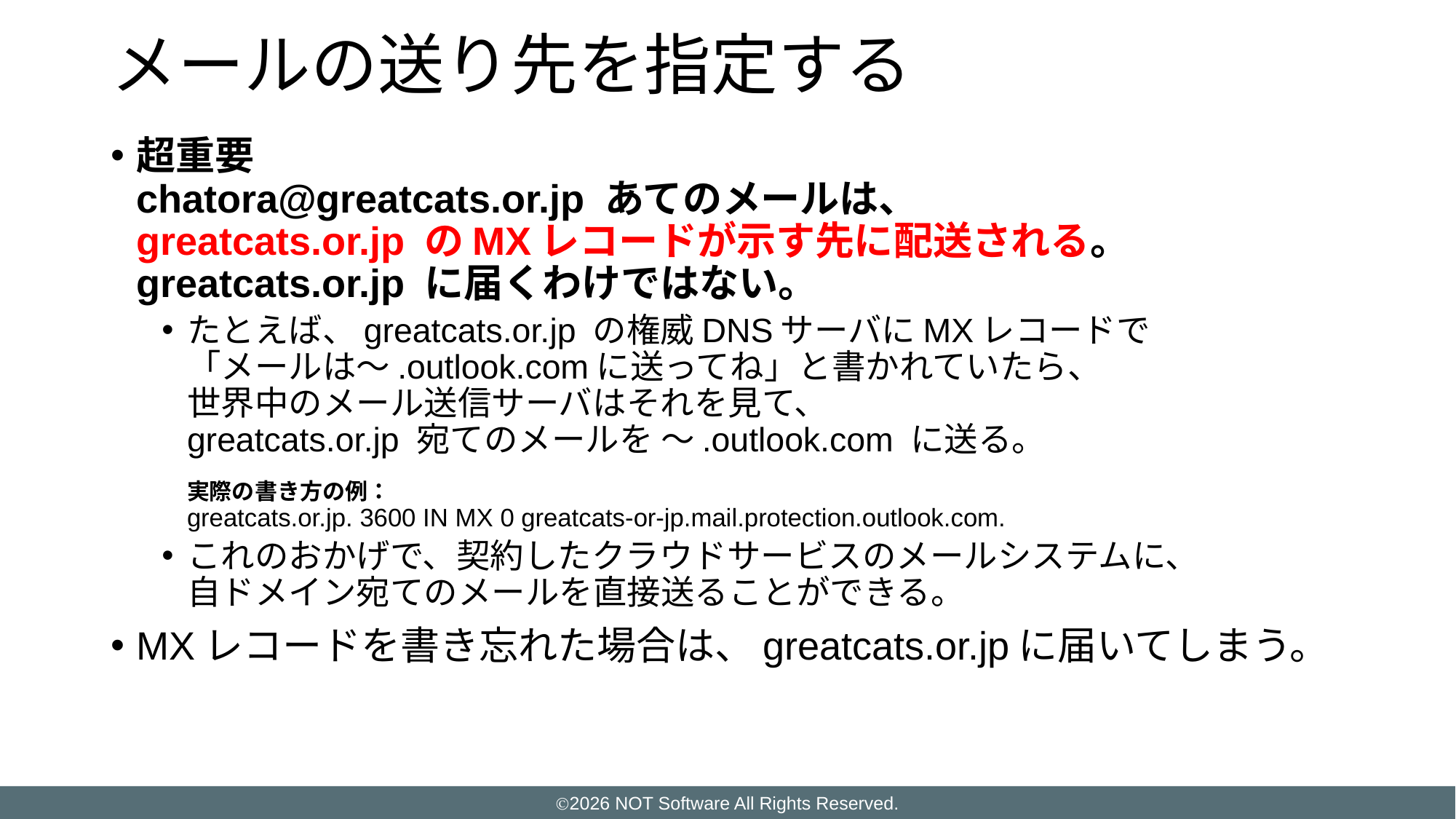

# メールの送り先を指定する
超重要
chatora@greatcats.or.jp あてのメールは、
greatcats.or.jp のMXレコードが示す先に配送される。
greatcats.or.jp に届くわけではない。
たとえば、greatcats.or.jp の権威DNSサーバにMXレコードで
「メールは～.outlook.comに送ってね」と書かれていたら、
世界中のメール送信サーバはそれを見て、
greatcats.or.jp 宛てのメールを ～.outlook.com に送る。
実際の書き方の例：
greatcats.or.jp. 3600 IN MX 0 greatcats-or-jp.mail.protection.outlook.com.
これのおかげで、契約したクラウドサービスのメールシステムに、
自ドメイン宛てのメールを直接送ることができる。
MXレコードを書き忘れた場合は、greatcats.or.jpに届いてしまう。